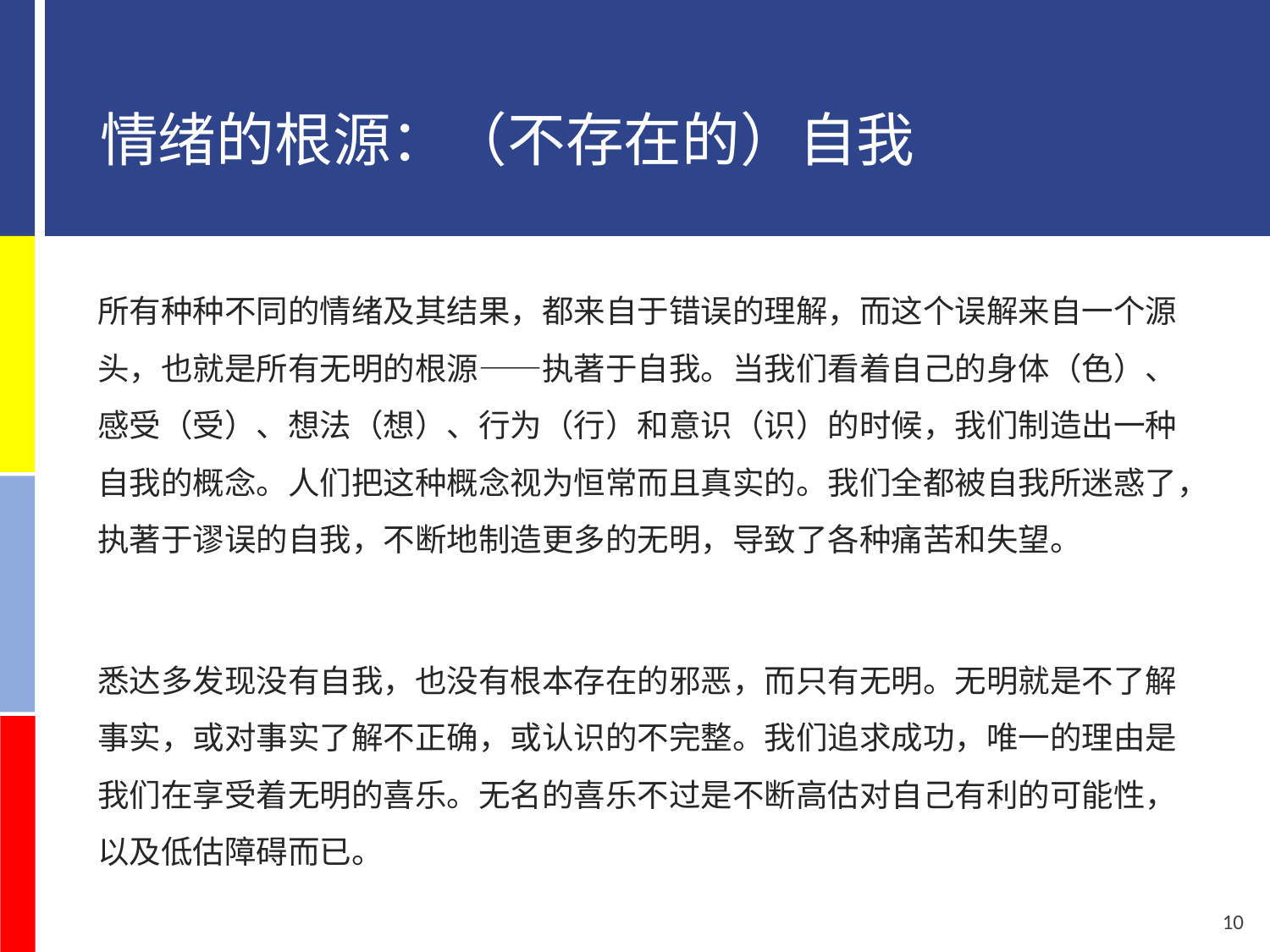

# 情绪的根源：（不存在的）自我
所有种种不同的情绪及其结果，都来自于错误的理解，而这个误解来自一个源头，也就是所有无明的根源——执著于自我。当我们看着自己的身体（色）、感受（受）、想法（想）、行为（行）和意识（识）的时候，我们制造出一种自我的概念。人们把这种概念视为恒常而且真实的。我们全都被自我所迷惑了，执著于谬误的自我，不断地制造更多的无明，导致了各种痛苦和失望。

悉达多发现没有自我，也没有根本存在的邪恶，而只有无明。无明就是不了解事实，或对事实了解不正确，或认识的不完整。我们追求成功，唯一的理由是我们在享受着无明的喜乐。无名的喜乐不过是不断高估对自己有利的可能性，以及低估障碍而已。